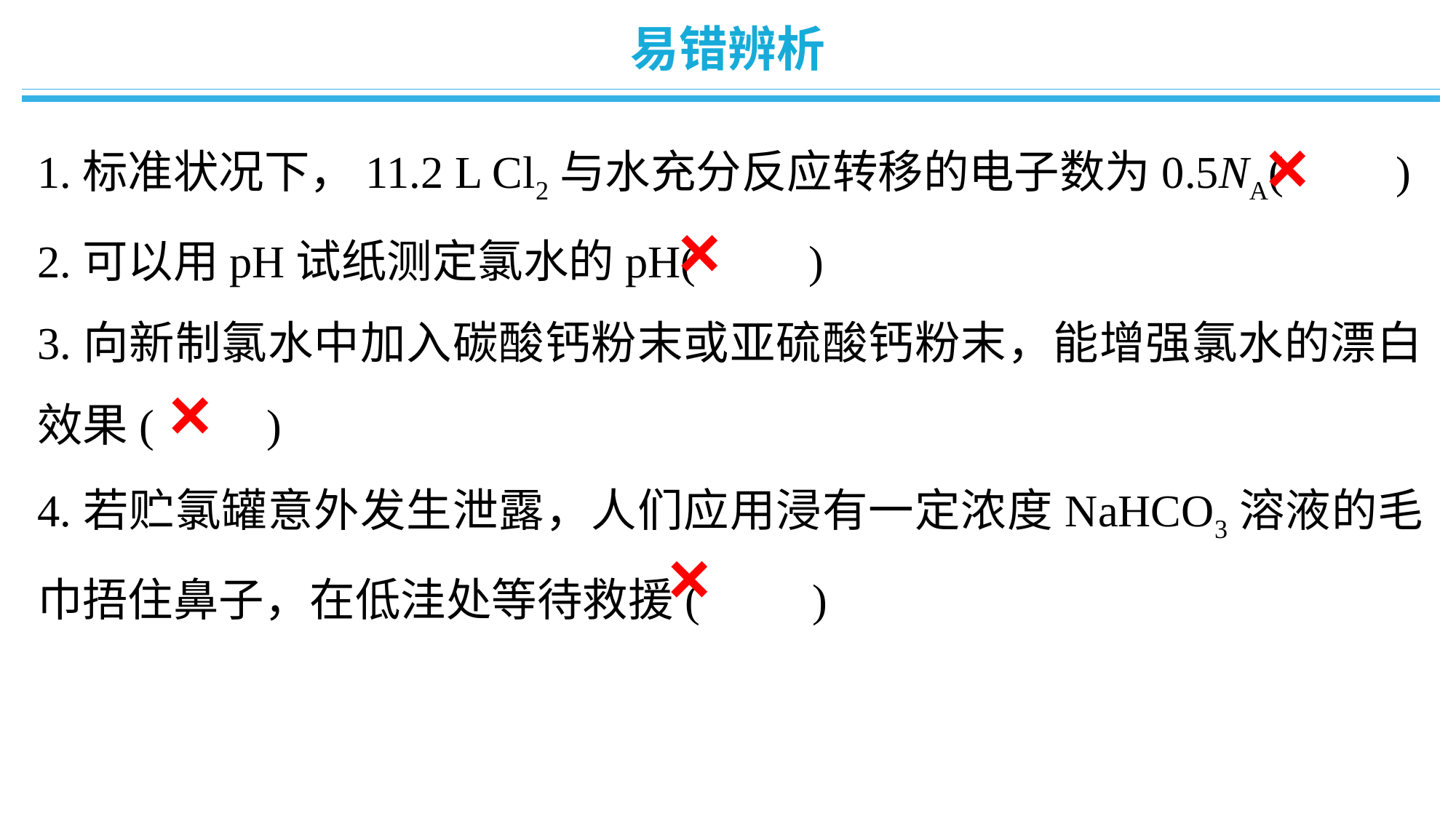

易错辨析
1.标准状况下，11.2 L Cl2与水充分反应转移的电子数为0.5NA(　　)
2.可以用pH试纸测定氯水的pH(　　)
3.向新制氯水中加入碳酸钙粉末或亚硫酸钙粉末，能增强氯水的漂白效果(　　)
4.若贮氯罐意外发生泄露，人们应用浸有一定浓度NaHCO3溶液的毛巾捂住鼻子，在低洼处等待救援(　　)
×
×
×
×